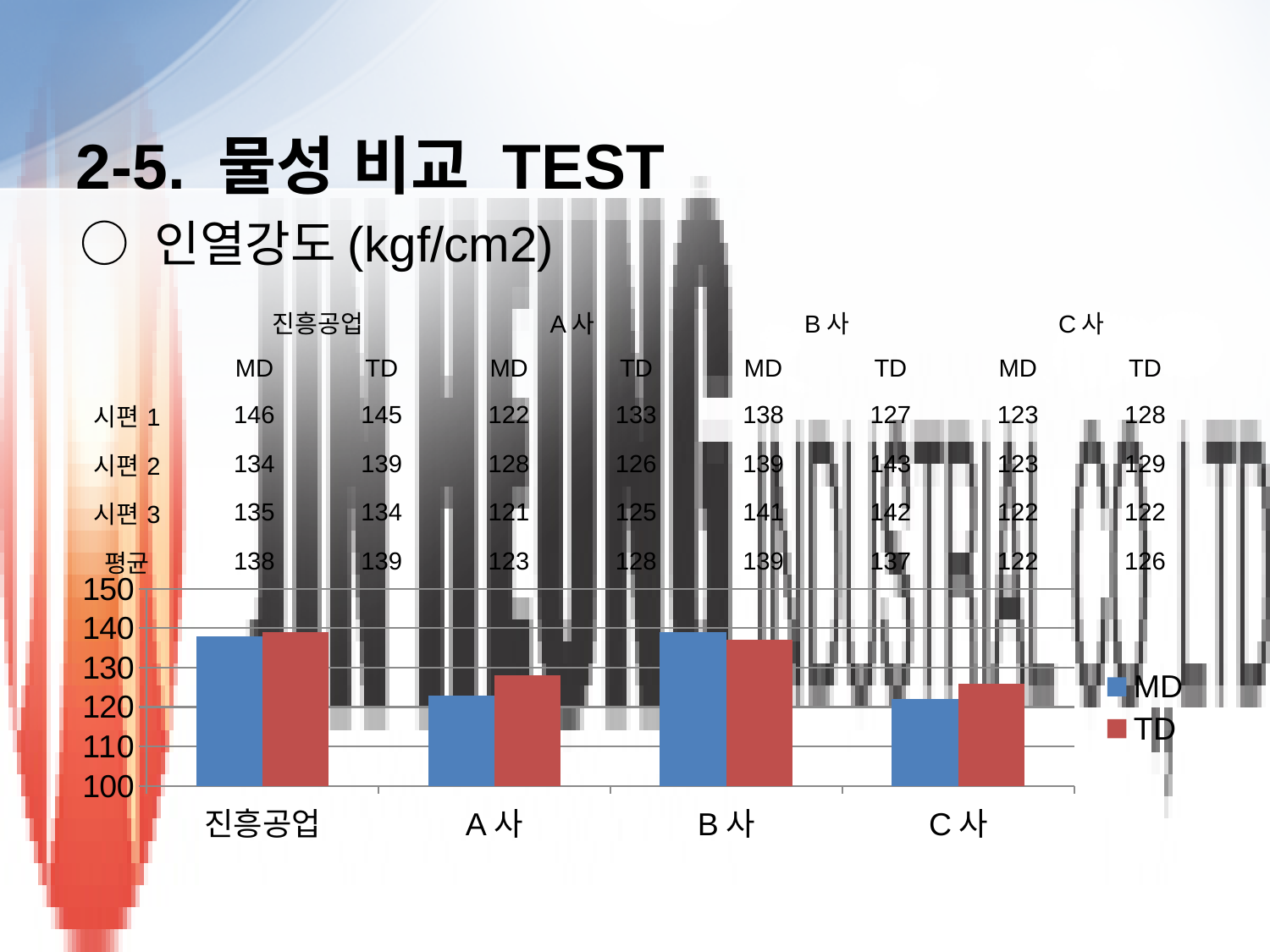

# 2-5. 물성 비교 TEST
○ 인열강도(kgf/cm2)
|  | 진흥공업 |  | A사 |  | B사 |  | C사 |  |
| --- | --- | --- | --- | --- | --- | --- | --- | --- |
|  | MD | TD | MD | TD | MD | TD | MD | TD |
| 시편1 | 146 | 145 | 122 | 133 | 138 | 127 | 123 | 128 |
| 시편2 | 134 | 139 | 128 | 126 | 139 | 143 | 123 | 129 |
| 시편3 | 135 | 134 | 121 | 125 | 141 | 142 | 122 | 122 |
| 평균 | 138 | 139 | 123 | 128 | 139 | 137 | 122 | 126 |

### Chart

| Category | MD | TD |
|---|---|---|
| 진흥공업 | 138.0 | 139.0 |
| A사 | 123.0 | 128.0 |
| B사 | 139.0 | 137.0 |
| C사 | 122.0 | 126.0 |